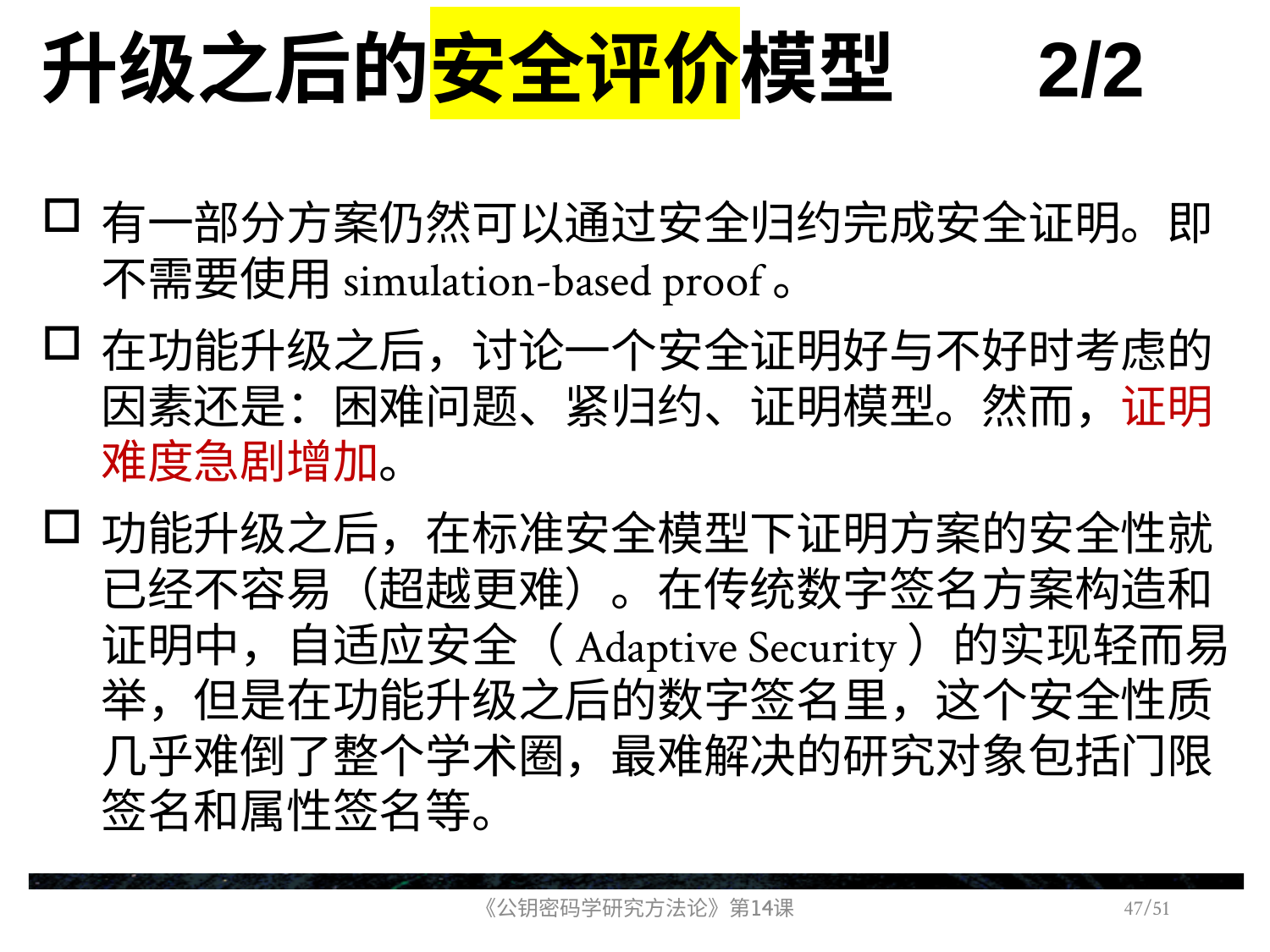

# 升级之后的安全评价模型       2/2
有一部分方案仍然可以通过安全归约完成安全证明。即不需要使用simulation-based proof。
在功能升级之后，讨论一个安全证明好与不好时考虑的因素还是：困难问题、紧归约、证明模型。然而，证明难度急剧增加。
功能升级之后，在标准安全模型下证明方案的安全性就已经不容易（超越更难）。在传统数字签名方案构造和证明中，自适应安全（Adaptive Security）的实现轻而易举，但是在功能升级之后的数字签名里，这个安全性质几乎难倒了整个学术圈，最难解决的研究对象包括门限签名和属性签名等。
《公钥密码学研究方法论》第14课
47/51